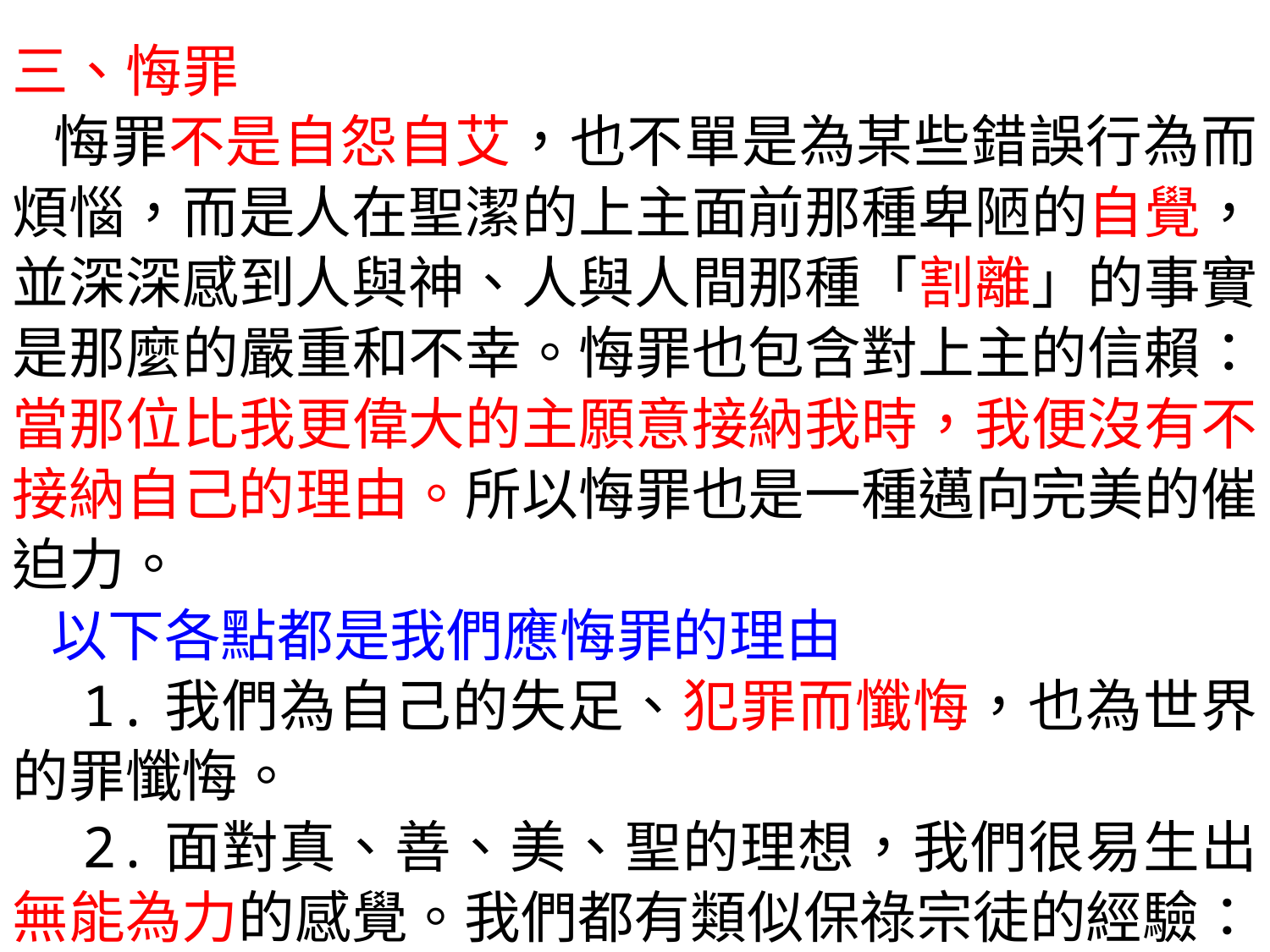

三、悔罪
  悔罪不是自怨自艾，也不單是為某些錯誤行為而煩惱，而是人在聖潔的上主面前那種卑陋的自覺，並深深感到人與神、人與人間那種「割離」的事實是那麼的嚴重和不幸。悔罪也包含對上主的信賴：當那位比我更偉大的主願意接納我時，我便沒有不接納自己的理由。所以悔罪也是一種邁向完美的催迫力。
  以下各點都是我們應悔罪的理由
  1.我們為自己的失足、犯罪而懺悔，也為世界的罪懺悔。
  2.面對真、善、美、聖的理想，我們很易生出無能為力的感覺。我們都有類似保祿宗徒的經驗：